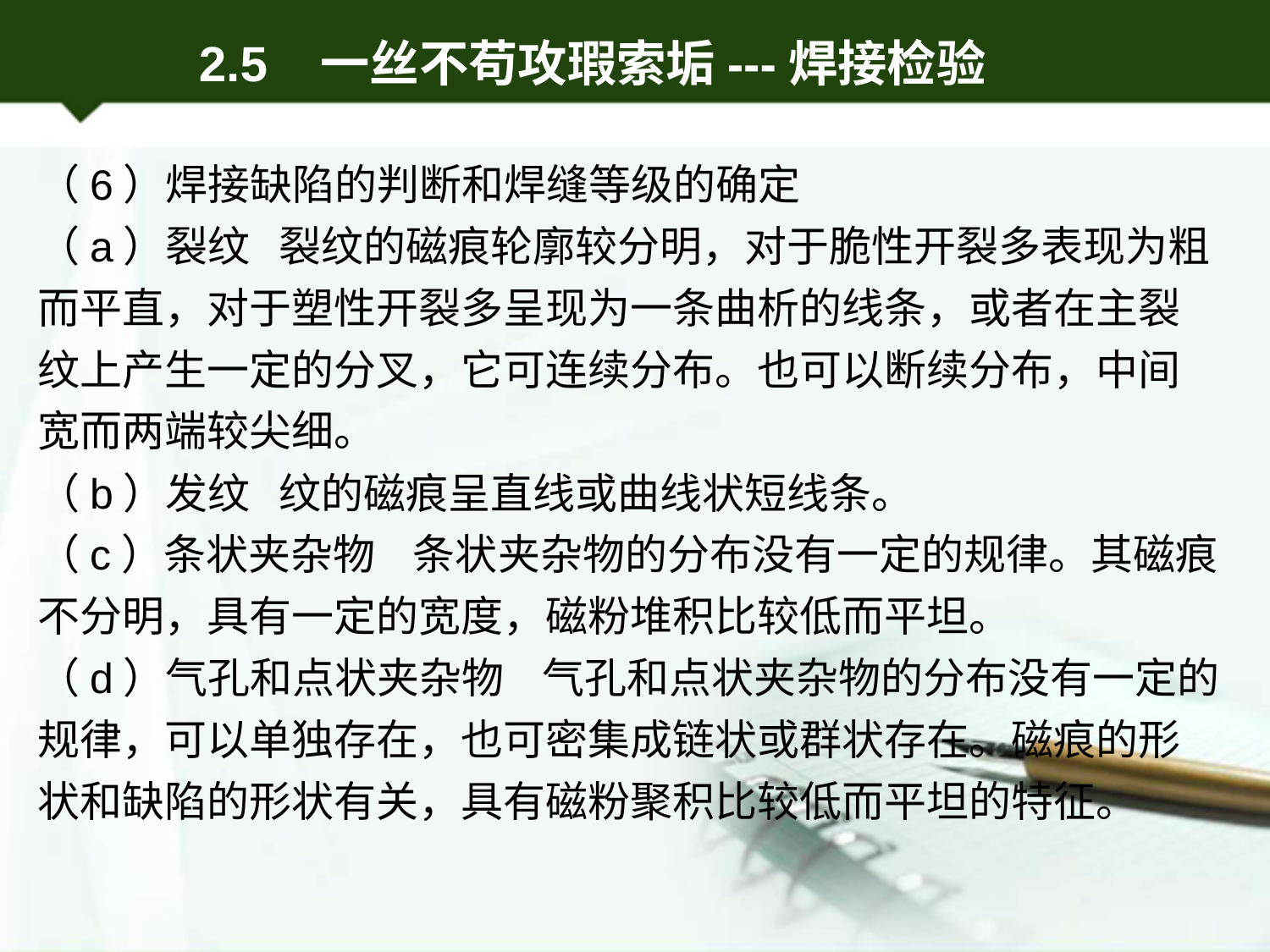

2.5   一丝不苟攻瑕索垢---焊接检验
（6）焊接缺陷的判断和焊缝等级的确定
（a）裂纹   裂纹的磁痕轮廓较分明，对于脆性开裂多表现为粗而平直，对于塑性开裂多呈现为一条曲析的线条，或者在主裂纹上产生一定的分叉，它可连续分布。也可以断续分布，中间宽而两端较尖细。
（b）发纹   纹的磁痕呈直线或曲线状短线条。
（c）条状夹杂物    条状夹杂物的分布没有一定的规律。其磁痕不分明，具有一定的宽度，磁粉堆积比较低而平坦。
（d）气孔和点状夹杂物    气孔和点状夹杂物的分布没有一定的规律，可以单独存在，也可密集成链状或群状存在。磁痕的形状和缺陷的形状有关，具有磁粉聚积比较低而平坦的特征。